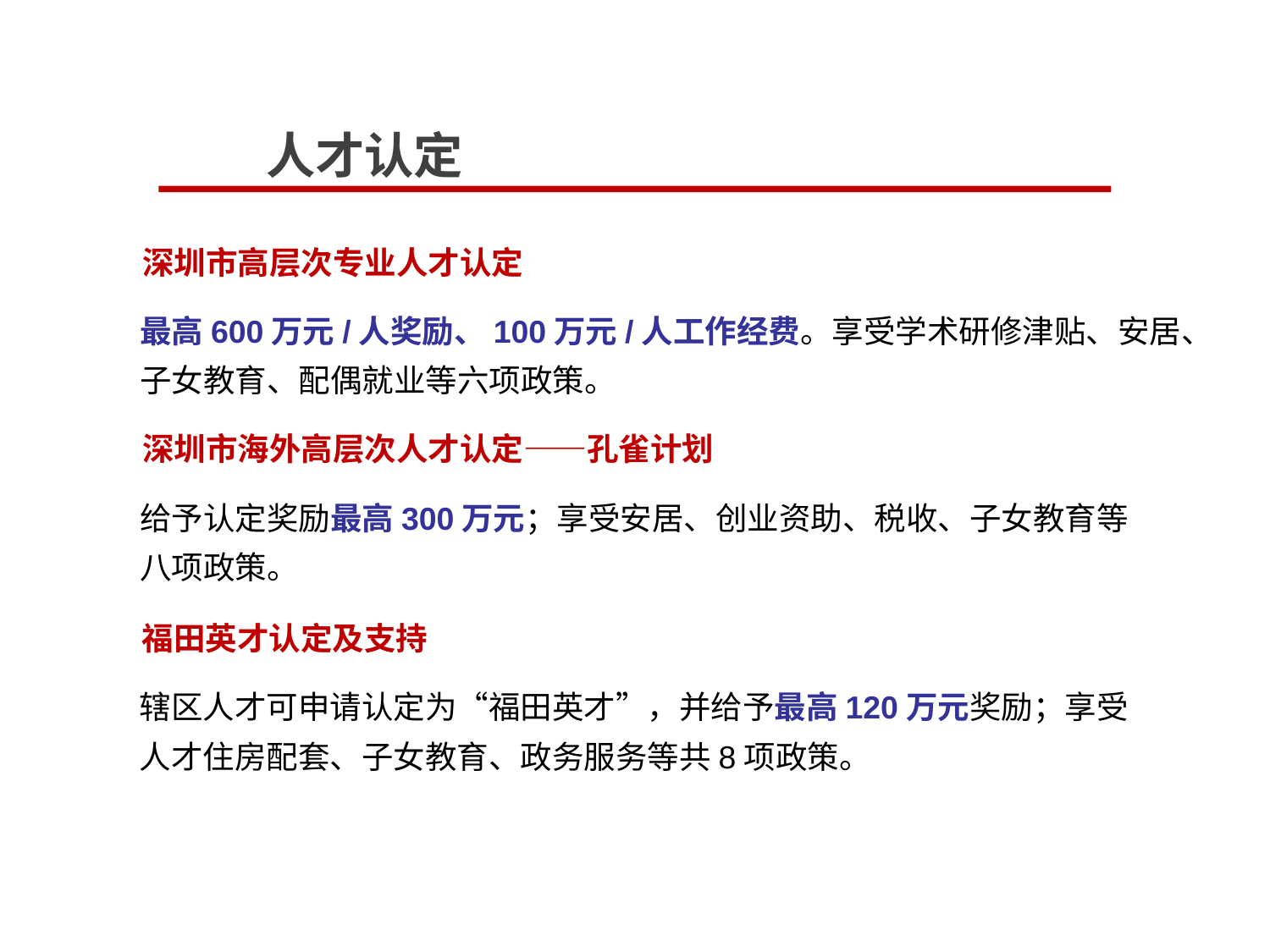

人才认定

深圳市高层次专业人才认定
最高600万元/人奖励、100万元/人工作经费。享受学术研修津贴、安居、子女教育、配偶就业等六项政策。
深圳市海外高层次人才认定——孔雀计划
给予认定奖励最高300万元；享受安居、创业资助、税收、子女教育等八项政策。
福田英才认定及支持
辖区人才可申请认定为“福田英才”，并给予最高120万元奖励；享受人才住房配套、子女教育、政务服务等共8项政策。